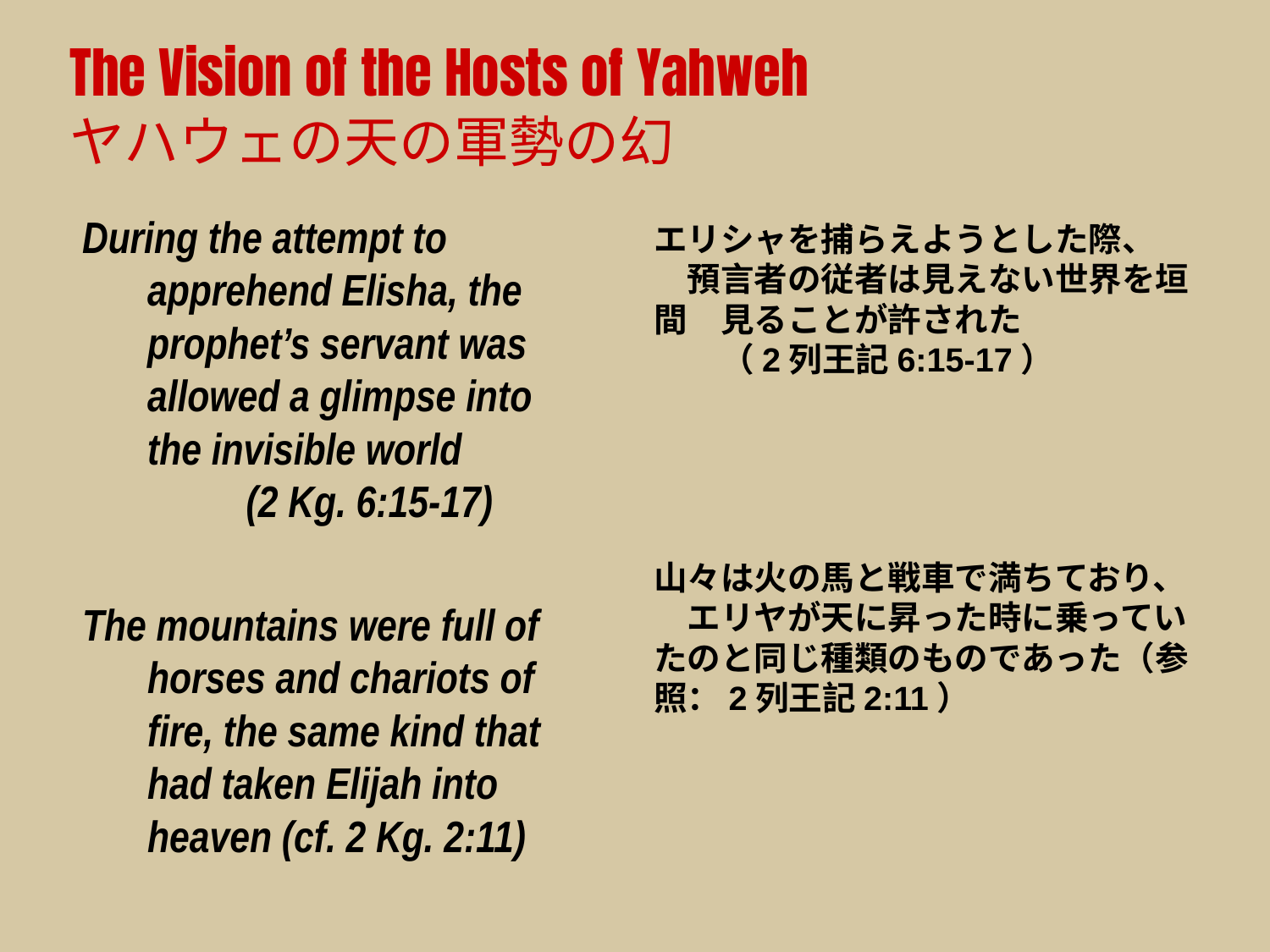

The Vision of the Hosts of Yahweh
ヤハウェの天の軍勢の幻
During the attempt to apprehend Elisha, the prophet’s servant was allowed a glimpse into the invisible world 　　　　(2 Kg. 6:15-17)

The mountains were full of horses and chariots of fire, the same kind that had taken Elijah into heaven (cf. 2 Kg. 2:11)
エリシャを捕らえようとした際、　　預言者の従者は見えない世界を垣間　見ることが許された　　　　　　　（2列王記6:15-17）

山々は火の馬と戦車で満ちており、　エリヤが天に昇った時に乗っていたのと同じ種類のものであった（参照：2列王記2:11）